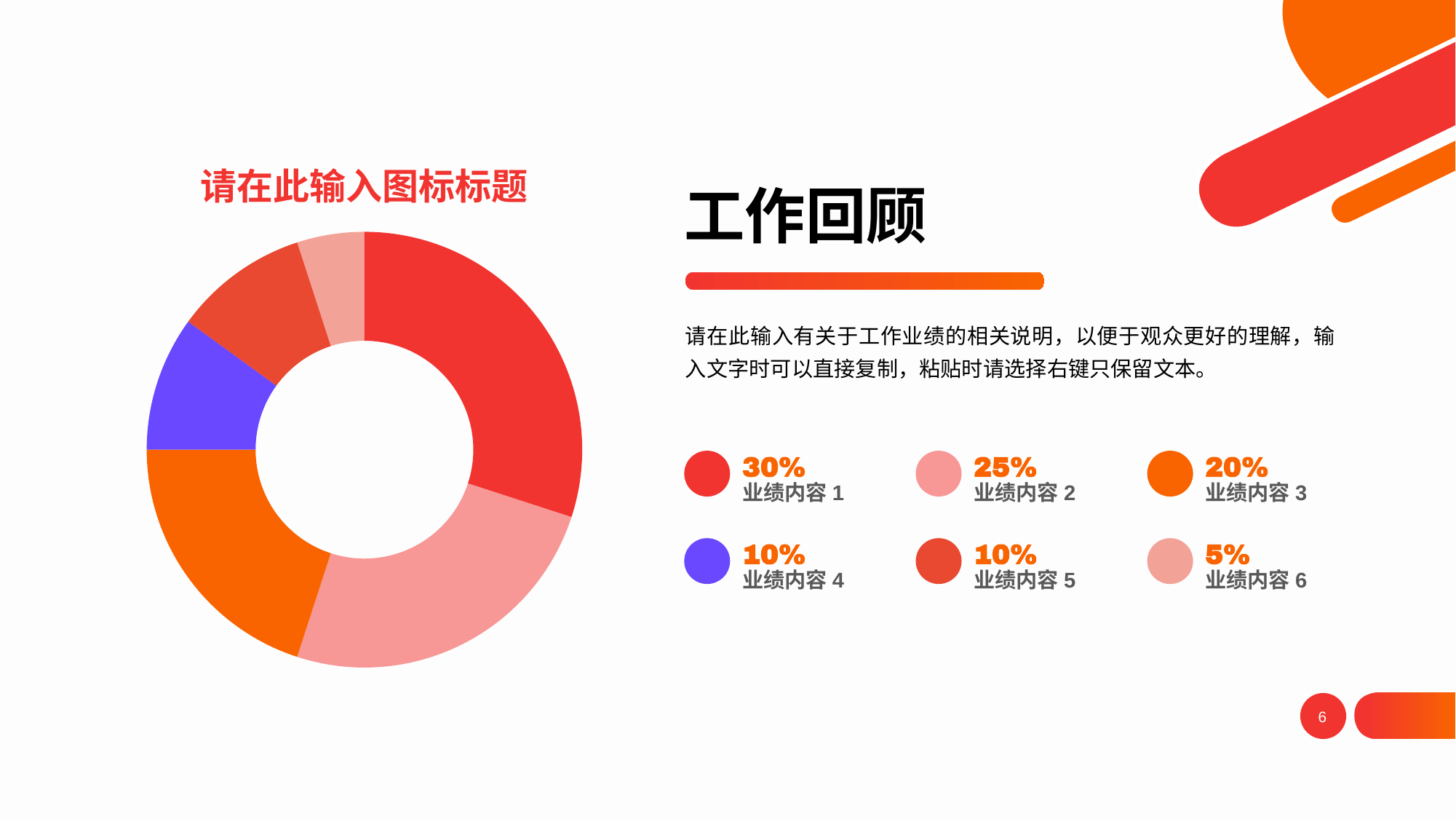

### Chart: 请在此输入图标标题

| Category | Sales |
|---|---|
| 1st Qtr | 30.0 |
| 2nd Qtr | 25.0 |
| 3rd Qtr | 20.0 |
| 4th Qtr | 10.0 |
# 工作回顾
请在此输入有关于工作业绩的相关说明，以便于观众更好的理解，输入文字时可以直接复制，粘贴时请选择右键只保留文本。
30%
25%
20%

业绩内容1
业绩内容2
业绩内容3
10%
10%
5%

业绩内容4
业绩内容5
业绩内容6
6